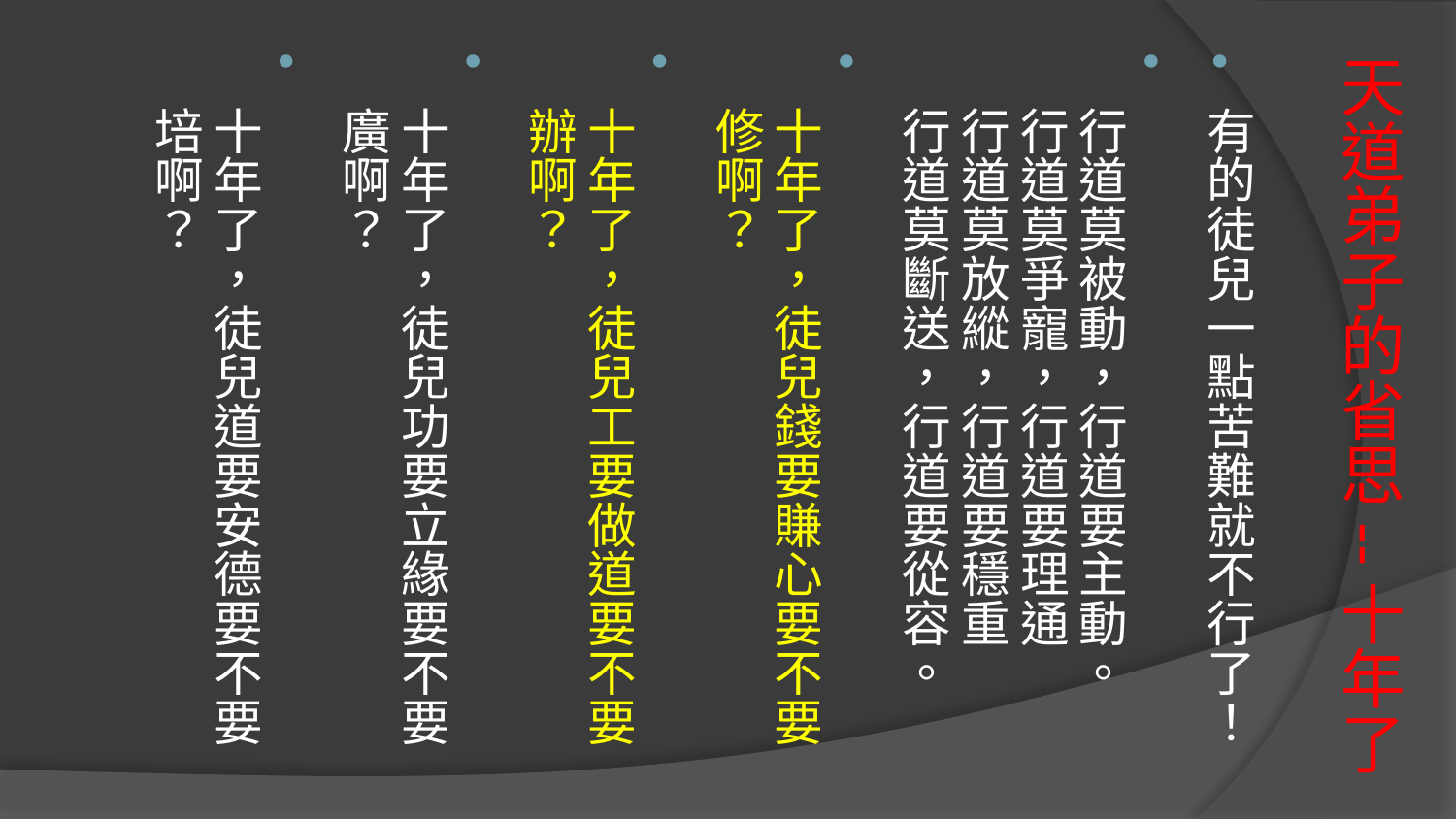

有的徒兒一點苦難就不行了！
行道莫被動，行道要主動。
行道莫爭寵，行道要理通
行道莫放縱，行道要穩重
行道莫斷送，行道要從容。
十年了，徒兒錢要賺心要不要修啊？
十年了，徒兒工要做道要不要辦啊？
十年了，徒兒功要立緣要不要廣啊？
十年了，徒兒道要安德要不要培啊？
# 天道弟子的省思--十年了